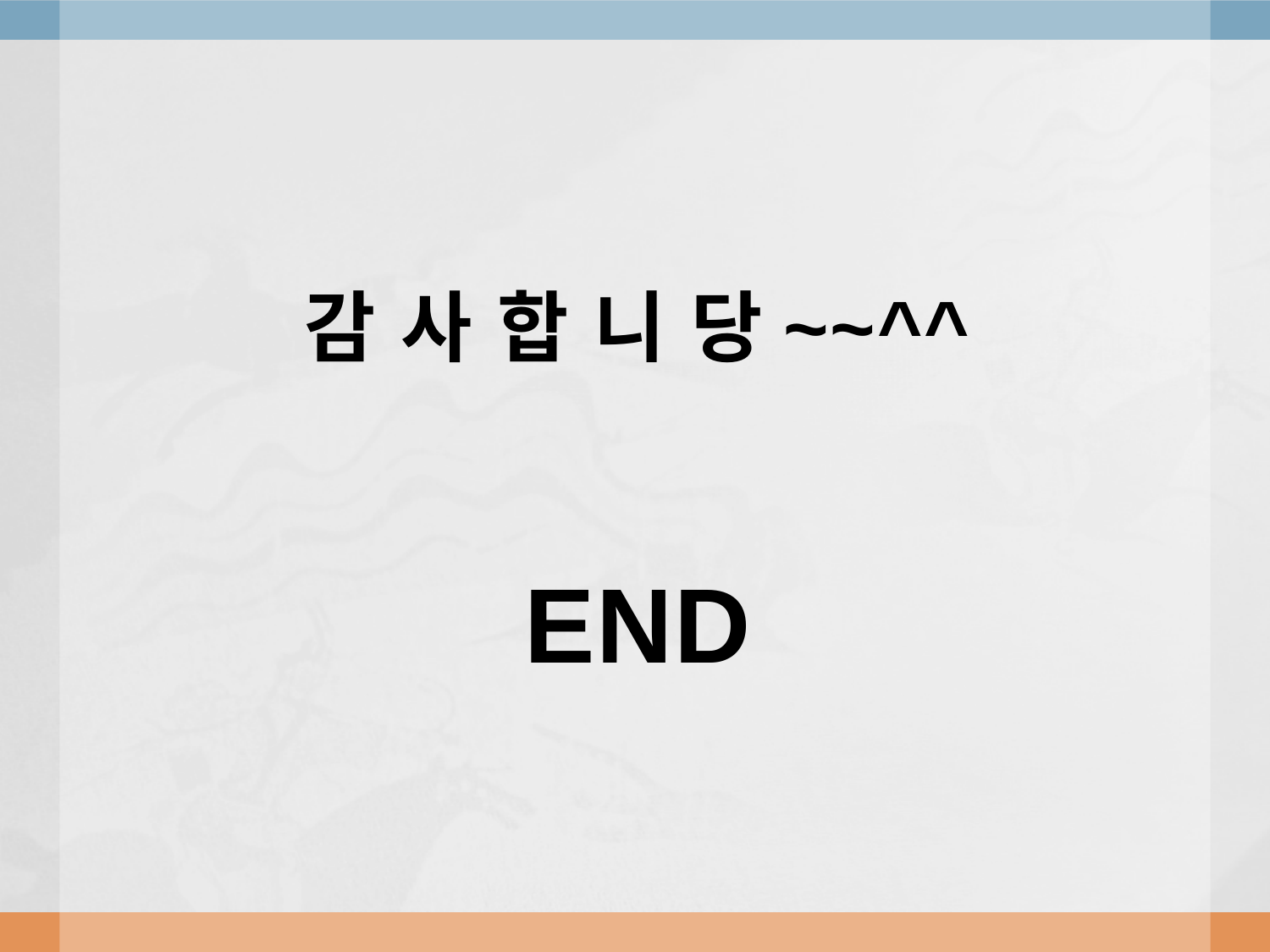

# 감 사 합 니 당~~^^ END